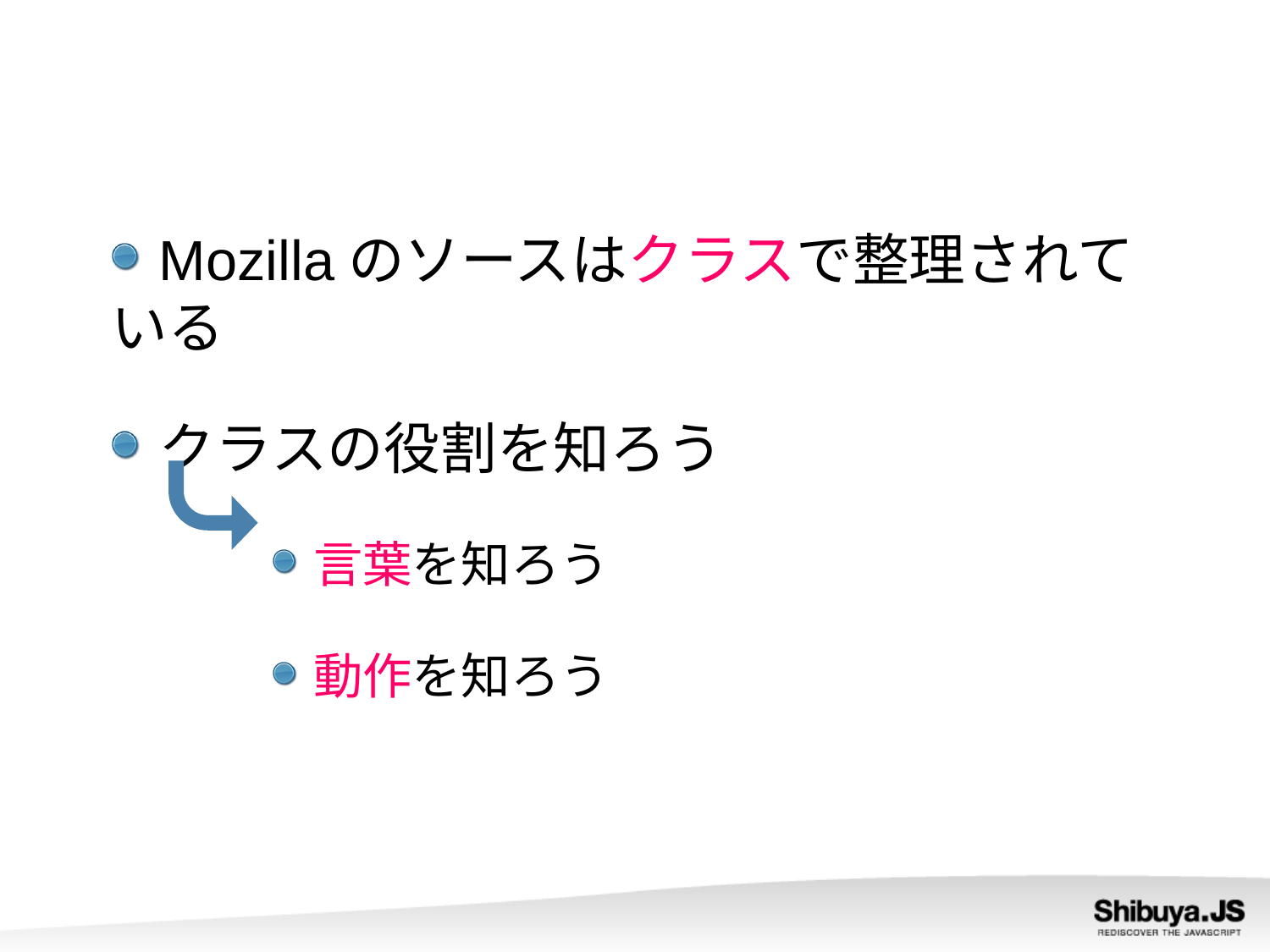

Mozillaのソースはクラスで整理されている
クラスの役割を知ろう
言葉を知ろう
動作を知ろう